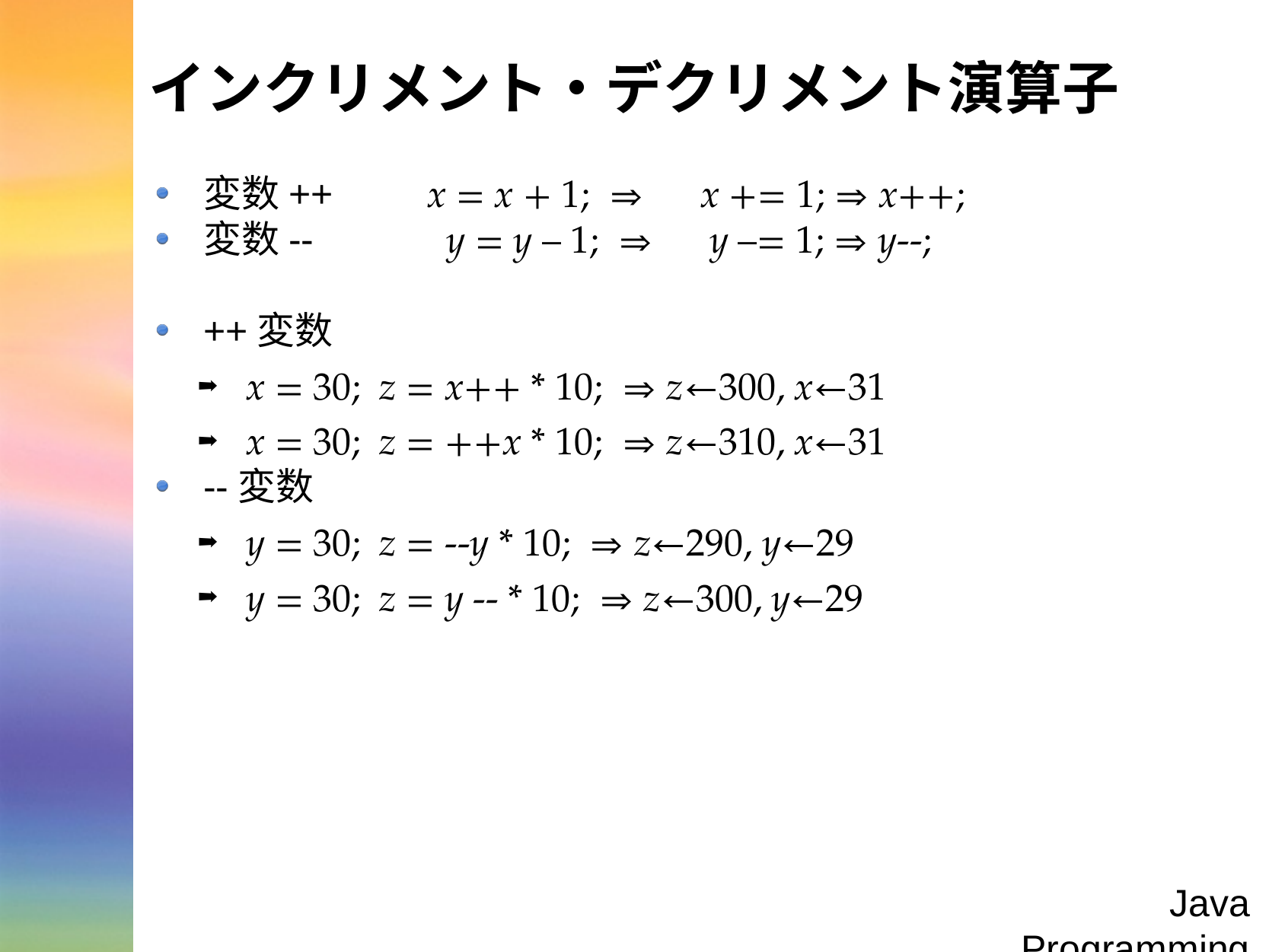

# インクリメント・デクリメント演算子
変数++　　x = x + 1;  ⇒　x += 1; ⇒ x++;
変数--　　　y = y – 1;  ⇒　y –= 1; ⇒ y--;

++変数
x = 30;  z = x++ * 10;  ⇒ z←300, x←31
x = 30;  z = ++x * 10;  ⇒ z←310, x←31
--変数
y = 30;  z = --y * 10;  ⇒ z←290, y←29
y = 30;  z = y -- * 10;  ⇒ z←300, y←29